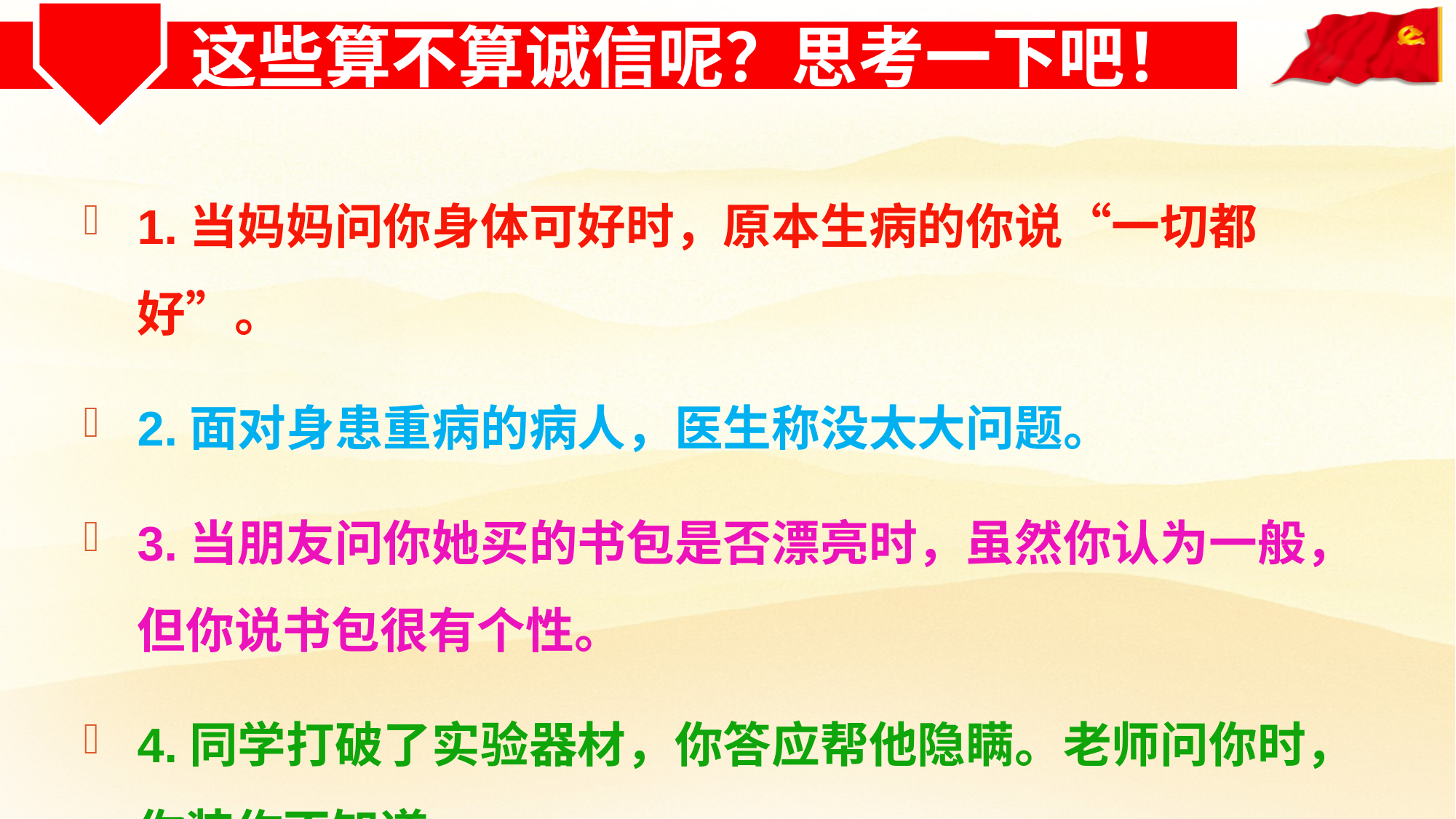

# 这些算不算诚信呢？思考一下吧！
1.当妈妈问你身体可好时，原本生病的你说“一切都好”。
2.面对身患重病的病人，医生称没太大问题。
3.当朋友问你她买的书包是否漂亮时，虽然你认为一般，但你说书包很有个性。
4.同学打破了实验器材，你答应帮他隐瞒。老师问你时，你装作不知道。